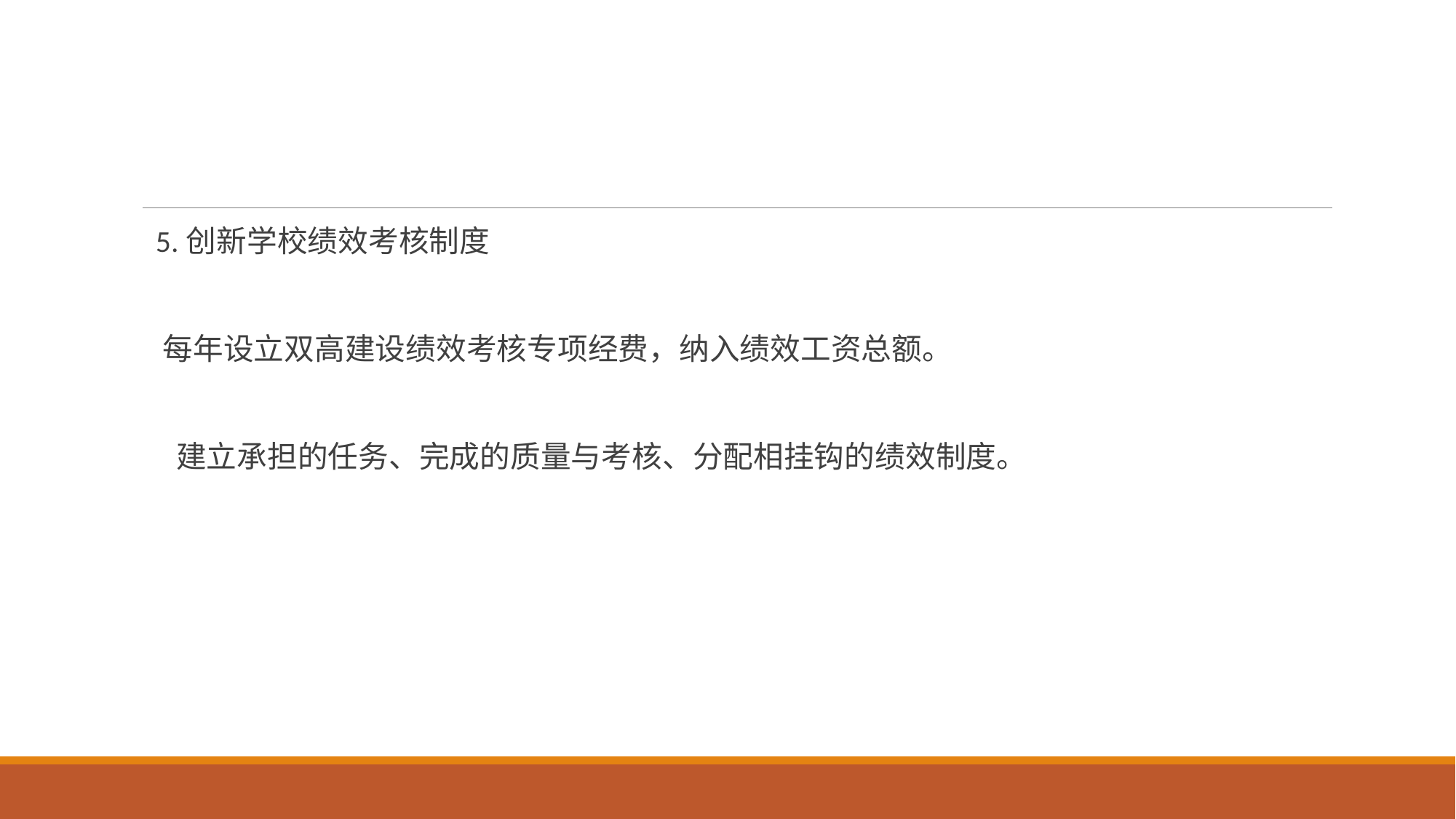

#
  5.创新学校绩效考核制度

  每年设立双高建设绩效考核专项经费，纳入绩效工资总额。

    建立承担的任务、完成的质量与考核、分配相挂钩的绩效制度。